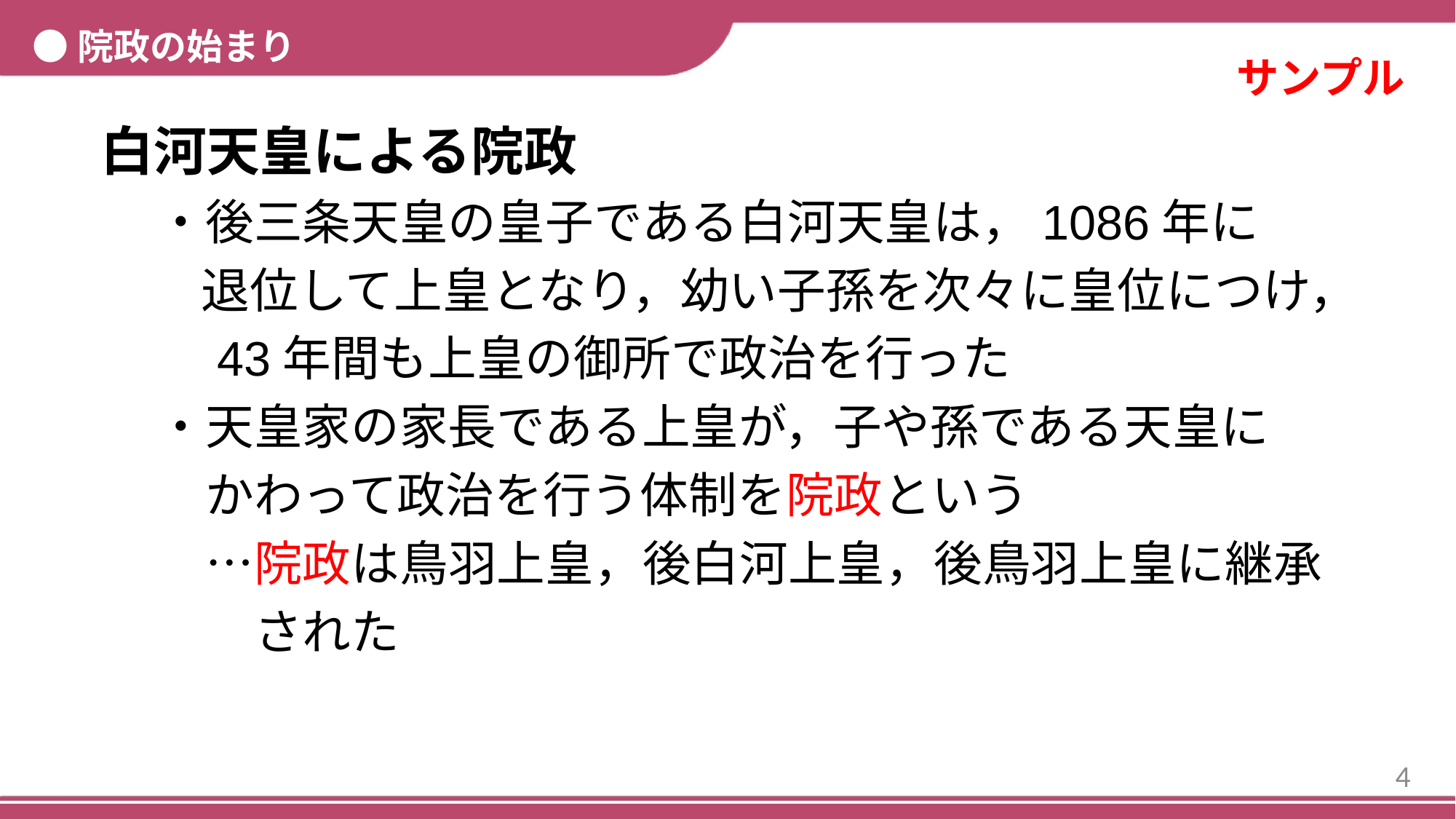

●院政の始まり
サンプル
白河天皇による院政
・後三条天皇の皇子である白河天皇は，1086年に
   退位して上皇となり，幼い子孫を次々に皇位につけ，
　43年間も上皇の御所で政治を行った
・天皇家の家長である上皇が，子や孫である天皇に
　かわって政治を行う体制を院政という
　…院政は鳥羽上皇，後白河上皇，後鳥羽上皇に継承
　　された